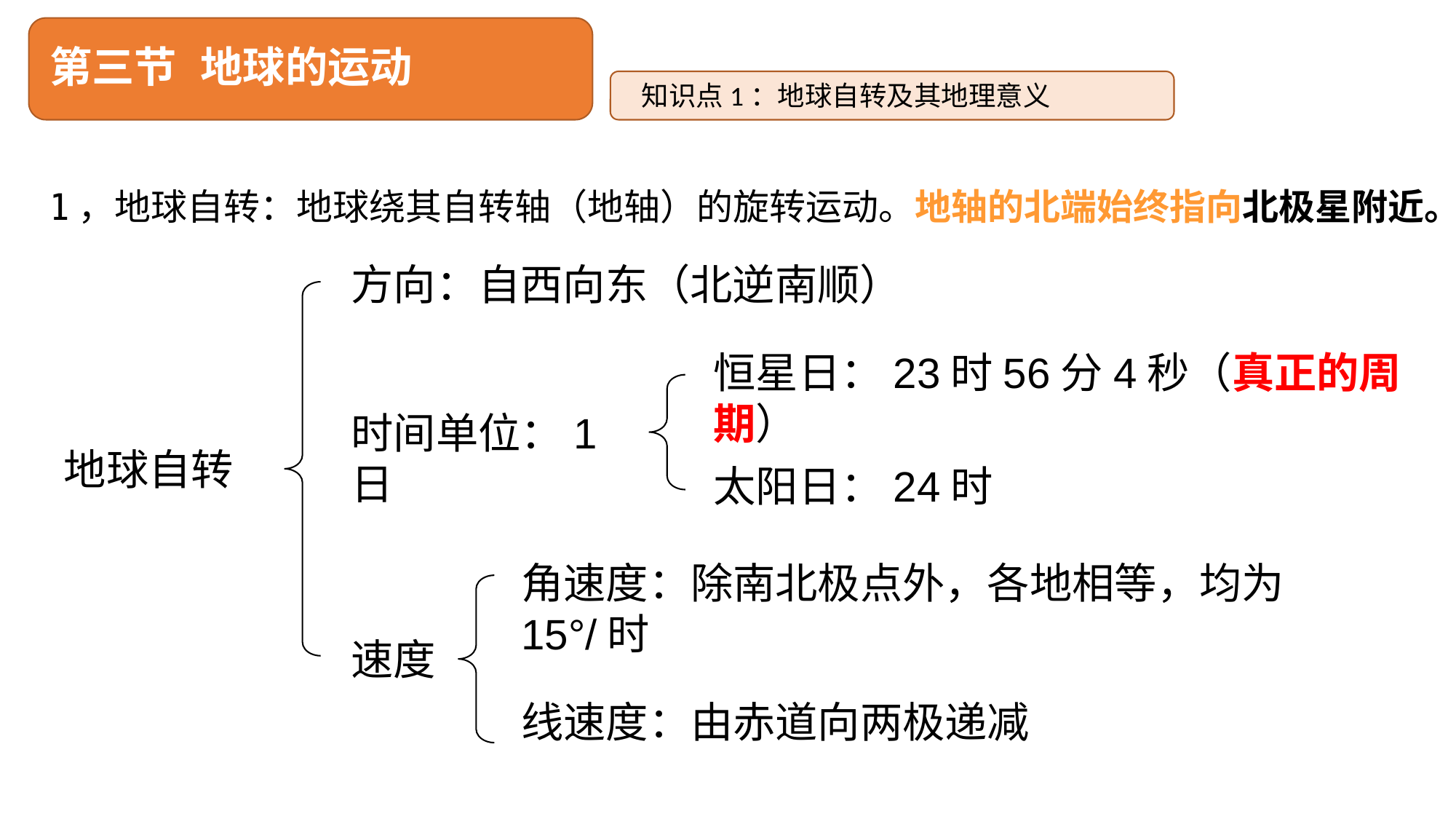

# 第三节  地球的运动
知识点1：地球自转及其地理意义
1，地球自转：地球绕其自转轴（地轴）的旋转运动。地轴的北端始终指向北极星附近。
方向：自西向东（北逆南顺）

恒星日：23时56分4秒（真正的周期）

时间单位：1日
地球自转
太阳日：24时
角速度：除南北极点外，各地相等，均为15°/时

速度
线速度：由赤道向两极递减